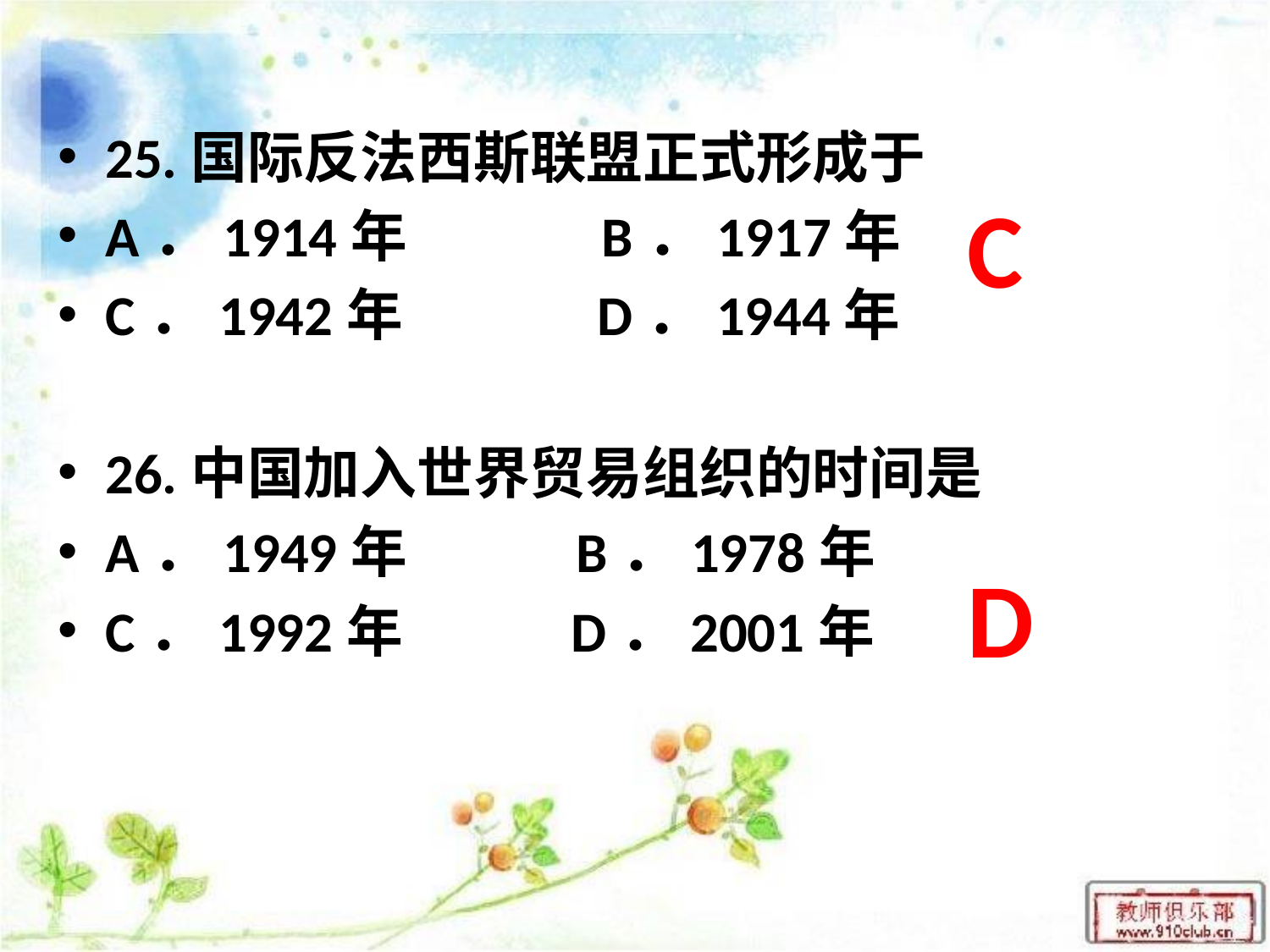

25.国际反法西斯联盟正式形成于
A．1914年              B．1917年
C．1942年              D．1944年

26.中国加入世界贸易组织的时间是
A．1949年            B．1978年
C．1992年            D．2001年

C
D